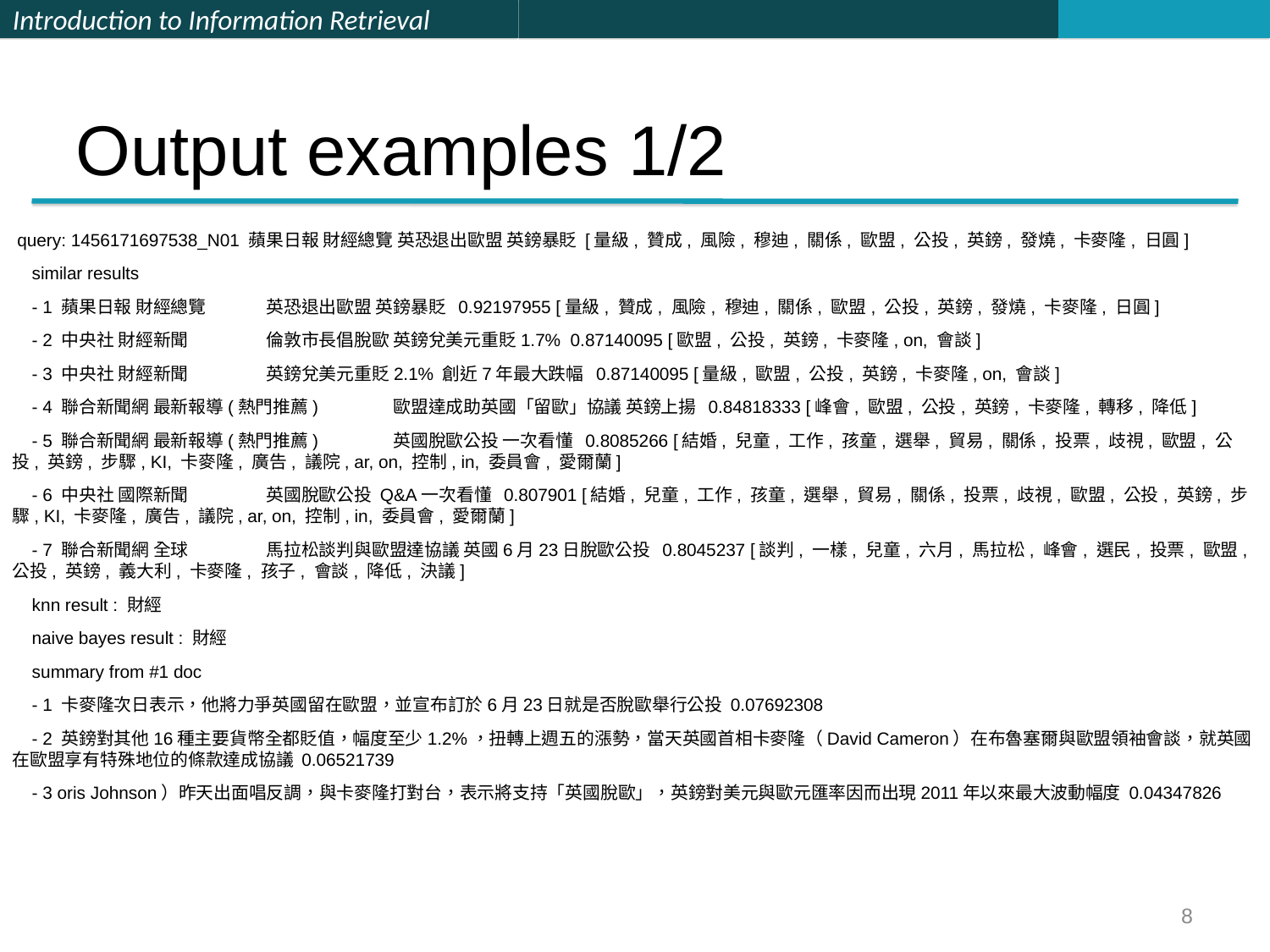

# Output examples 1/2
 query: 1456171697538_N01 蘋果日報 財經總覽 英恐退出歐盟 英鎊暴貶 [量級, 贊成, 風險, 穆迪, 關係, 歐盟, 公投, 英鎊, 發燒, 卡麥隆, 日圓]
    similar results
    - 1 蘋果日報 財經總覽	英恐退出歐盟 英鎊暴貶  0.92197955 [量級, 贊成, 風險, 穆迪, 關係, 歐盟, 公投, 英鎊, 發燒, 卡麥隆, 日圓]
    - 2 中央社 財經新聞	倫敦市長倡脫歐 英鎊兌美元重貶1.7%  0.87140095 [歐盟, 公投, 英鎊, 卡麥隆, on, 會談]
    - 3 中央社 財經新聞	英鎊兌美元重貶2.1% 創近7年最大跌幅  0.87140095 [量級, 歐盟, 公投, 英鎊, 卡麥隆, on, 會談]
    - 4 聯合新聞網 最新報導(熱門推薦)	歐盟達成助英國「留歐」協議 英鎊上揚  0.84818333 [峰會, 歐盟, 公投, 英鎊, 卡麥隆, 轉移, 降低]
    - 5 聯合新聞網 最新報導(熱門推薦)	英國脫歐公投 一次看懂  0.8085266 [結婚, 兒童, 工作, 孩童, 選舉, 貿易, 關係, 投票, 歧視, 歐盟, 公投, 英鎊, 步驟, KI, 卡麥隆, 廣告, 議院, ar, on, 控制, in, 委員會, 愛爾蘭]
    - 6 中央社 國際新聞	英國脫歐公投 Q&A一次看懂  0.807901 [結婚, 兒童, 工作, 孩童, 選舉, 貿易, 關係, 投票, 歧視, 歐盟, 公投, 英鎊, 步驟, KI, 卡麥隆, 廣告, 議院, ar, on, 控制, in, 委員會, 愛爾蘭]
    - 7 聯合新聞網 全球	馬拉松談判與歐盟達協議 英國6月23日脫歐公投  0.8045237 [談判, 一樣, 兒童, 六月, 馬拉松, 峰會, 選民, 投票, 歐盟, 公投, 英鎊, 義大利, 卡麥隆, 孩子, 會談, 降低, 決議]
    knn result : 財經
    naive bayes result : 財經
    summary from #1 doc
    - 1 卡麥隆次日表示，他將力爭英國留在歐盟，並宣布訂於6月23日就是否脫歐舉行公投 0.07692308
    - 2 英鎊對其他16種主要貨幣全都貶值，幅度至少1.2%，扭轉上週五的漲勢，當天英國首相卡麥隆（David Cameron）在布魯塞爾與歐盟領袖會談，就英國在歐盟享有特殊地位的條款達成協議 0.06521739
    - 3 oris Johnson）昨天出面唱反調，與卡麥隆打對台，表示將支持「英國脫歐」，英鎊對美元與歐元匯率因而出現2011年以來最大波動幅度 0.04347826
8